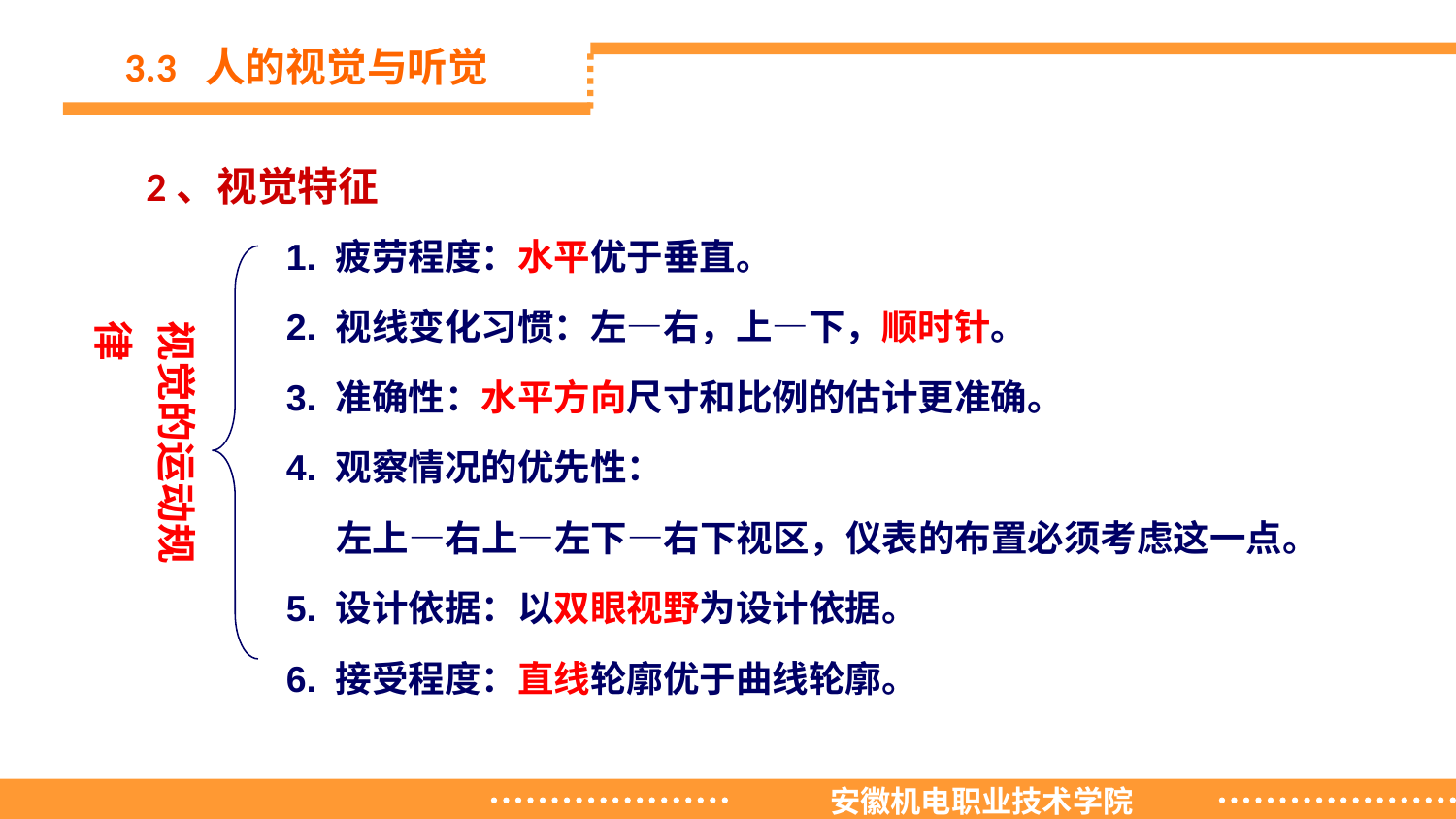

3.3  人的视觉与听觉

2、视觉特征
1. 疲劳程度：水平优于垂直。
2. 视线变化习惯：左—右，上—下，顺时针。
3. 准确性：水平方向尺寸和比例的估计更准确。
4. 观察情况的优先性：
     左上—右上—左下—右下视区，仪表的布置必须考虑这一点。
5. 设计依据：以双眼视野为设计依据。
6. 接受程度：直线轮廓优于曲线轮廓。

视觉的运动规律
安徽机电职业技术学院